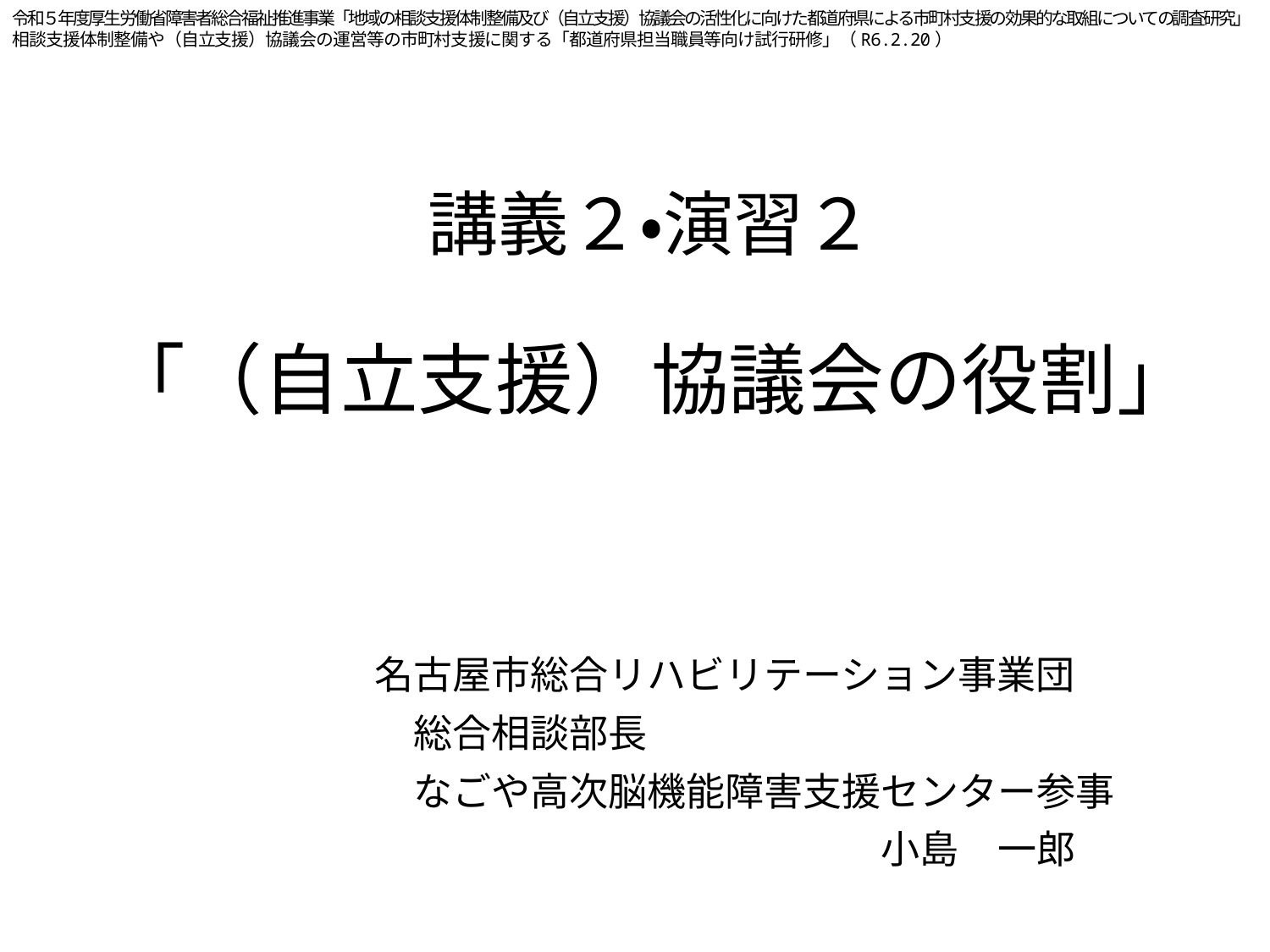

令和５年度厚生労働省障害者総合福祉推進事業「地域の相談支援体制整備及び（自立支援）協議会の活性化に向けた都道府県による市町村支援の効果的な取組についての調査研究」
相談支援体制整備や（自立支援）協議会の運営等の市町村支援に関する「都道府県担当職員等向け試行研修」（R6.2.20）
# 講義２・演習２ 「（自立支援）協議会の役割」
　　　名古屋市総合リハビリテーション事業団
　　　　総合相談部長
　　　　なごや高次脳機能障害支援センター参事
　　　　　　　　　　　　　　　　小島　一郎